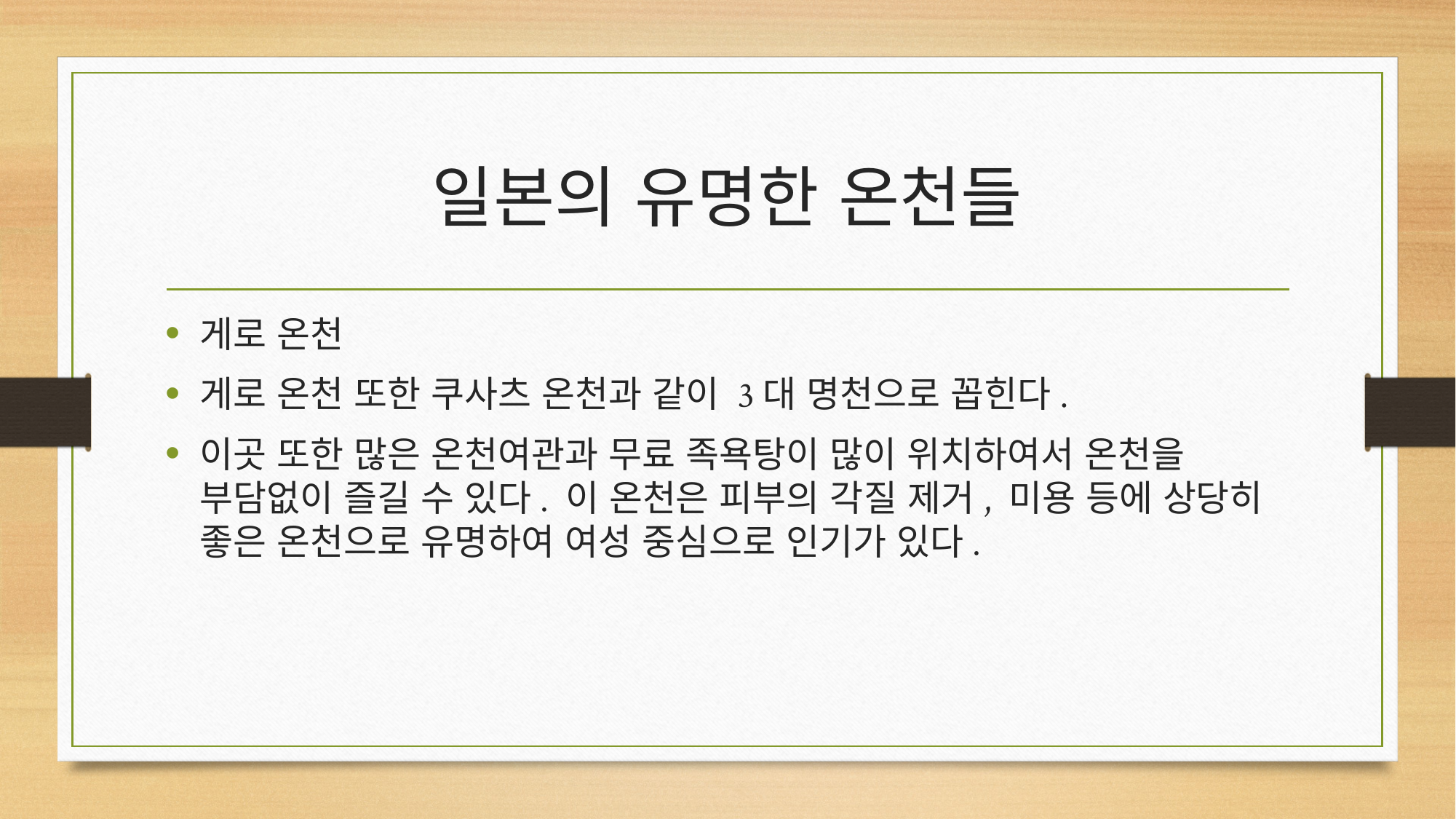

# 일본의 유명한 온천들
게로 온천
게로 온천 또한 쿠사츠 온천과 같이 3대 명천으로 꼽힌다.
이곳 또한 많은 온천여관과 무료 족욕탕이 많이 위치하여서 온천을 부담없이 즐길 수 있다. 이 온천은 피부의 각질 제거, 미용 등에 상당히 좋은 온천으로 유명하여 여성 중심으로 인기가 있다.